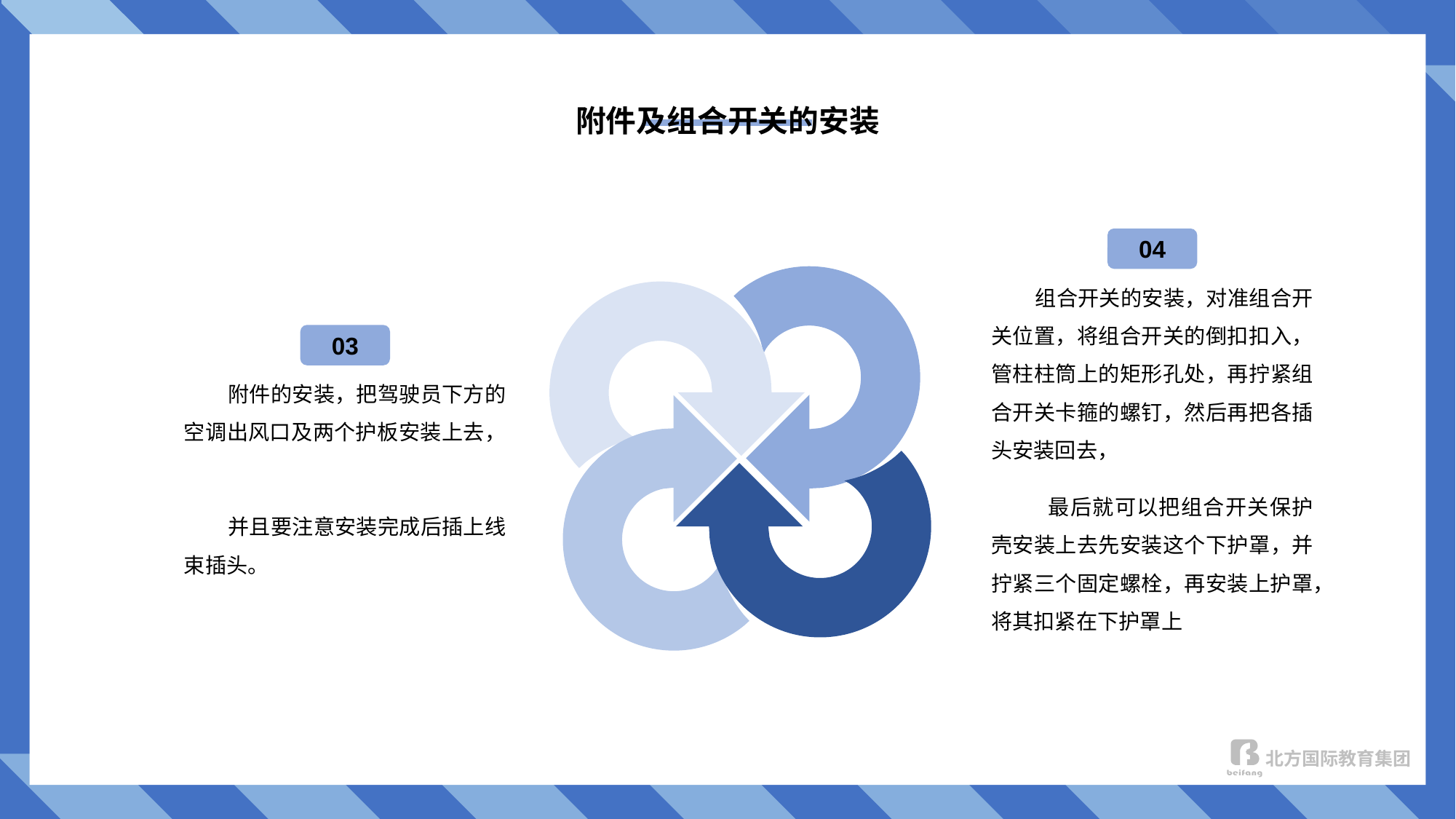

附件及组合开关的安装
04

        组合开关的安装，对准组合开关位置，将组合开关的倒扣扣入，管柱柱筒上的矩形孔处，再拧紧组合开关卡箍的螺钉，然后再把各插头安装回去，
         最后就可以把组合开关保护壳安装上去先安装这个下护罩，并拧紧三个固定螺栓，再安装上护罩，将其扣紧在下护罩上

03
        附件的安装，把驾驶员下方的空调出风口及两个护板安装上去，
        并且要注意安装完成后插上线束插头。